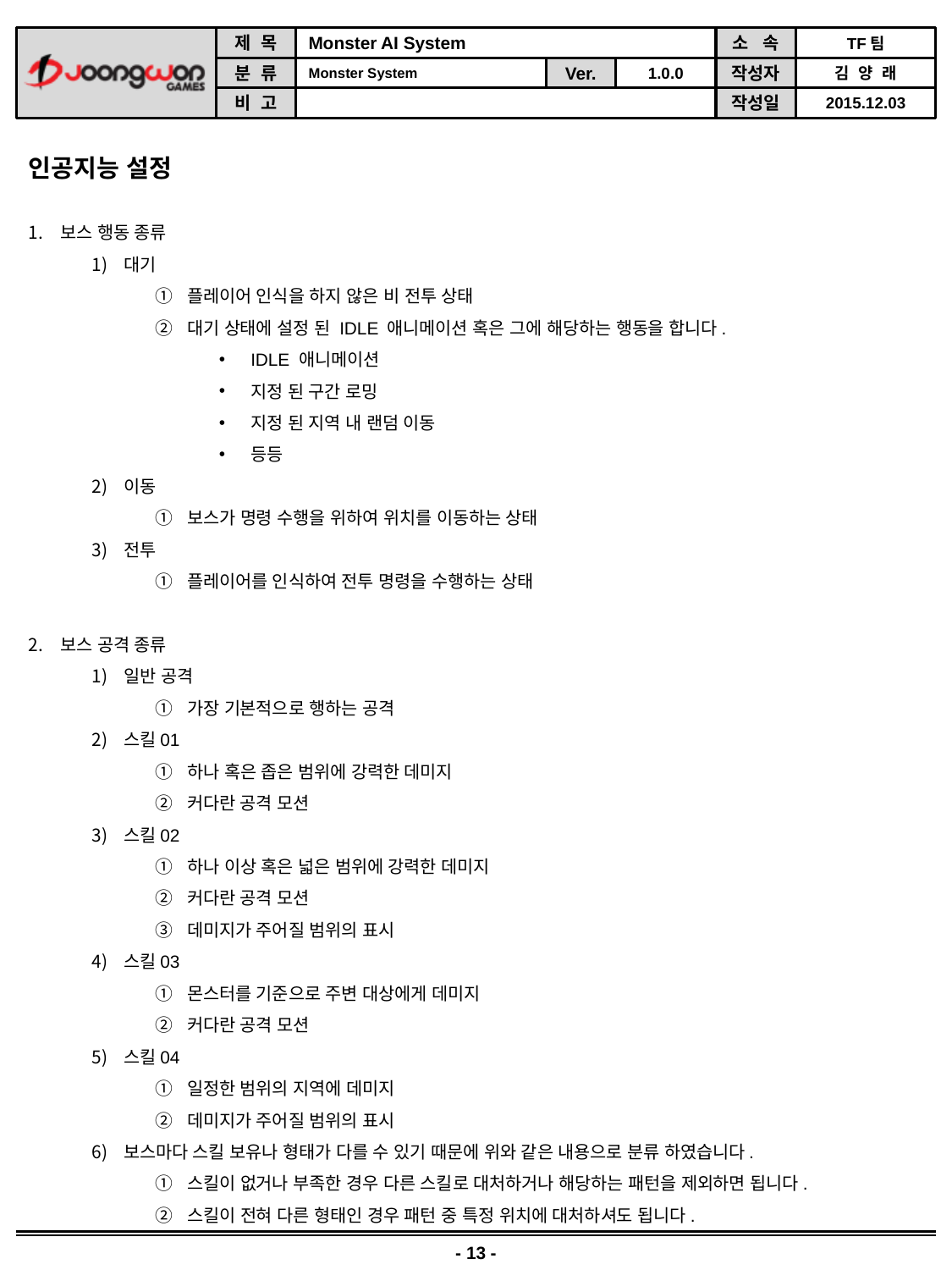

인공지능 설정
보스 행동 종류
대기
플레이어 인식을 하지 않은 비 전투 상태
대기 상태에 설정 된 IDLE 애니메이션 혹은 그에 해당하는 행동을 합니다.
IDLE 애니메이션
지정 된 구간 로밍
지정 된 지역 내 랜덤 이동
등등
이동
보스가 명령 수행을 위하여 위치를 이동하는 상태
전투
플레이어를 인식하여 전투 명령을 수행하는 상태

보스 공격 종류
일반 공격
가장 기본적으로 행하는 공격
스킬01
하나 혹은 좁은 범위에 강력한 데미지
커다란 공격 모션
스킬02
하나 이상 혹은 넓은 범위에 강력한 데미지
커다란 공격 모션
데미지가 주어질 범위의 표시
스킬03
몬스터를 기준으로 주변 대상에게 데미지
커다란 공격 모션
스킬04
일정한 범위의 지역에 데미지
데미지가 주어질 범위의 표시
보스마다 스킬 보유나 형태가 다를 수 있기 때문에 위와 같은 내용으로 분류 하였습니다.
스킬이 없거나 부족한 경우 다른 스킬로 대처하거나 해당하는 패턴을 제외하면 됩니다.
스킬이 전혀 다른 형태인 경우 패턴 중 특정 위치에 대처하셔도 됩니다.
- 13 -